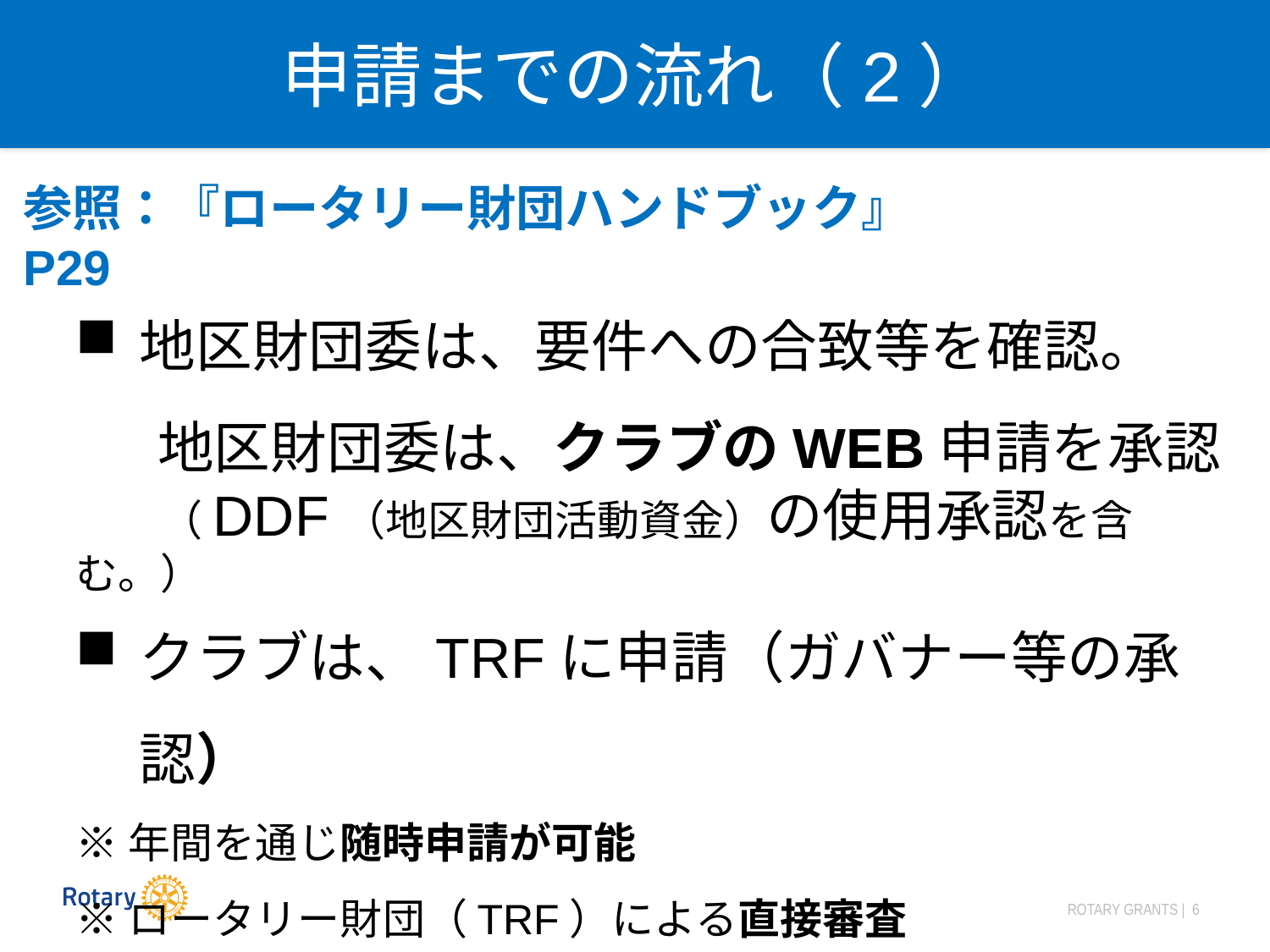

申請までの流れ（2）

参照：『ロータリー財団ハンドブック』　P29
地区財団委は、要件への合致等を確認。
　  地区財団委は、クラブのWEB申請を承認
　　（DDF（地区財団活動資金）の使用承認を含む。）
クラブは、TRFに申請（ガバナー等の承認）
※年間を通じ随時申請が可能
※ロータリー財団（TRF）による直接審査